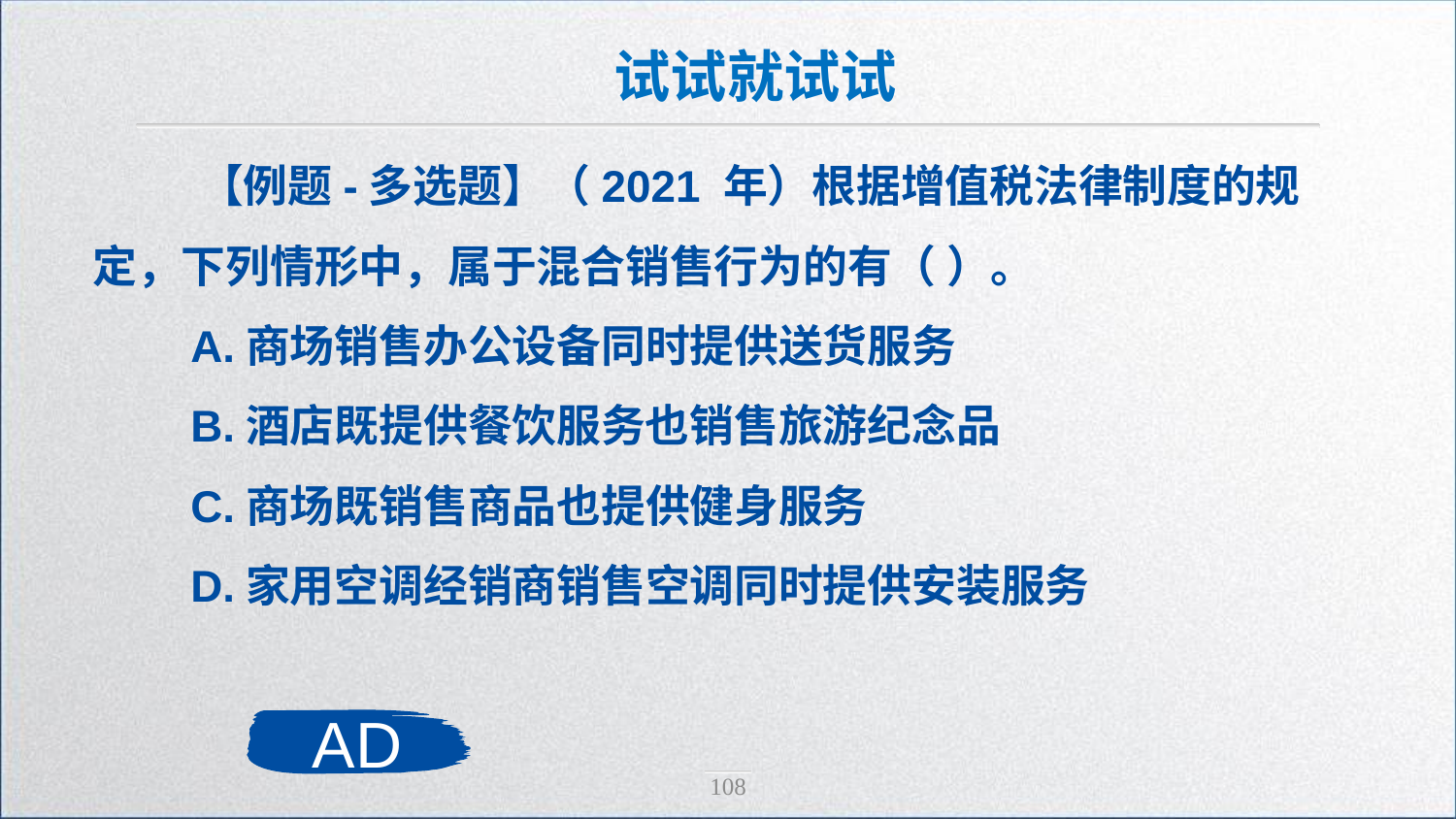

试试就试试
 【例题-多选题】（2021 年）根据增值税法律制度的规定，下列情形中，属于混合销售行为的有（ ）。
 A.商场销售办公设备同时提供送货服务
 B.酒店既提供餐饮服务也销售旅游纪念品
 C.商场既销售商品也提供健身服务
 D.家用空调经销商销售空调同时提供安装服务
AD

108